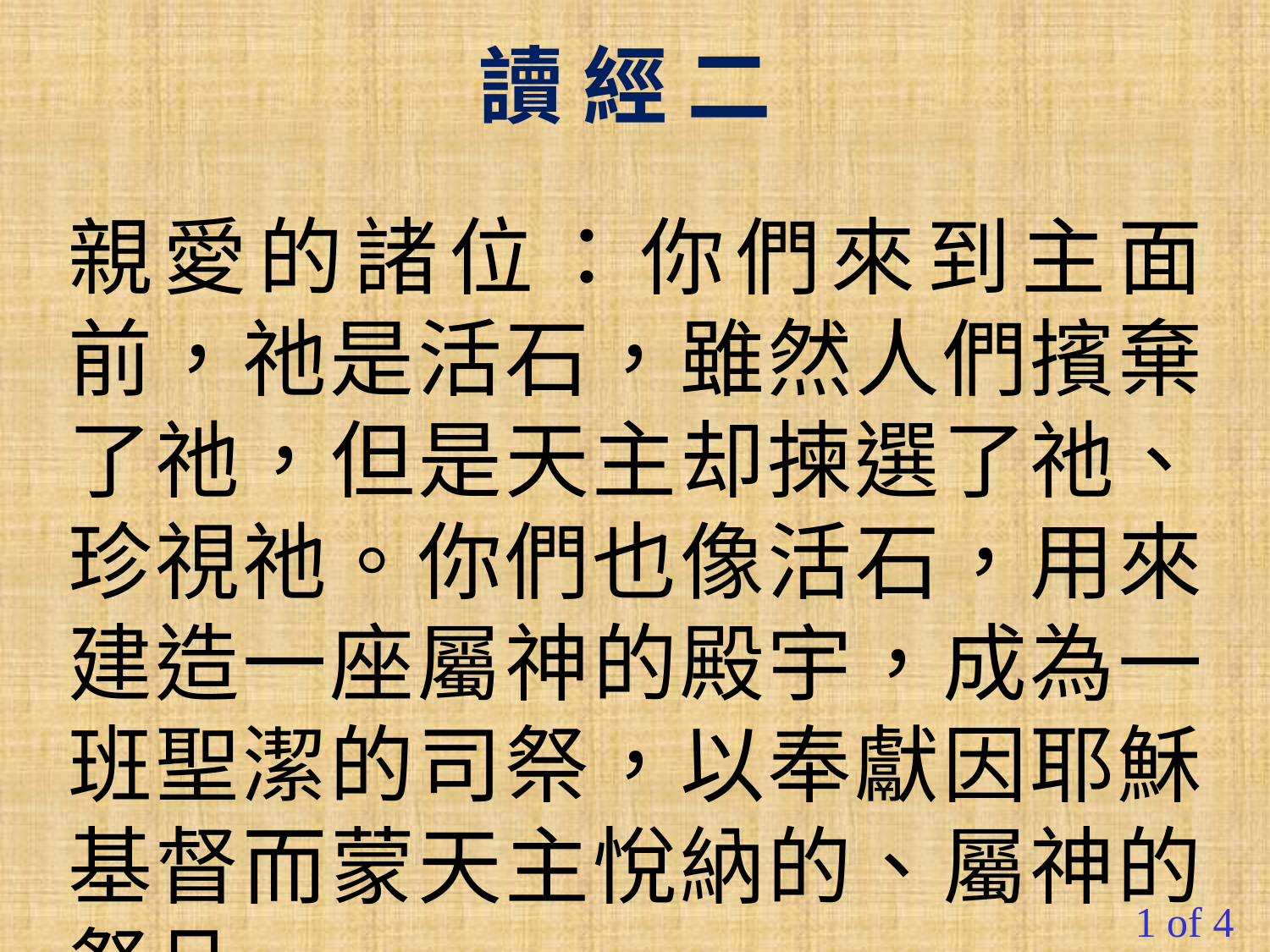

讀 經 二

親愛的諸位：你們來到主面前，祂是活石，雖然人們擯棄了祂，但是天主却揀選了祂、珍視祂。你們也像活石，用來建造一座屬神的殿宇，成為一班聖潔的司祭，以奉獻因耶穌基督而蒙天主悅納的、屬神的祭品。
1 of 4